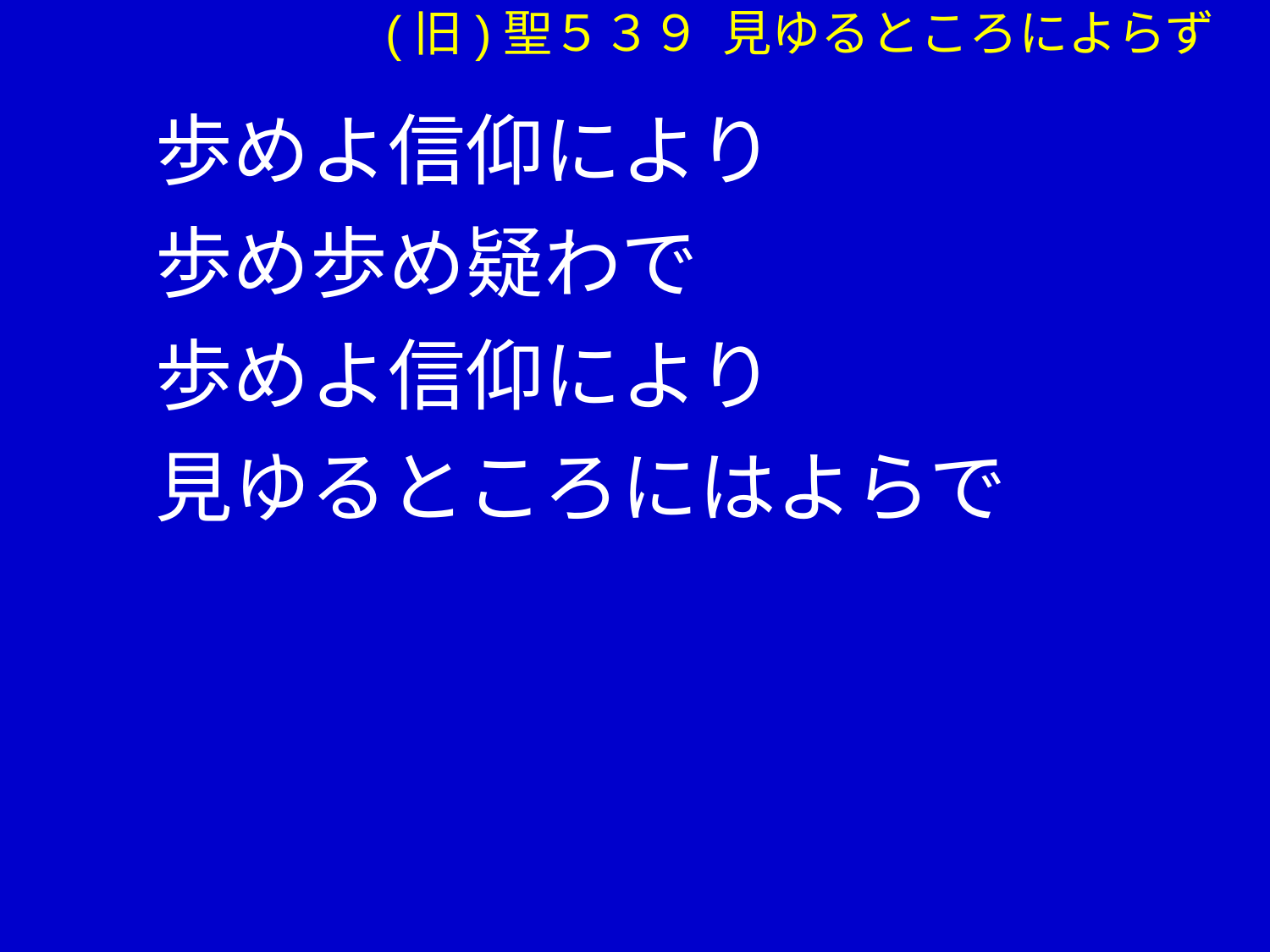

歩めよ信仰により
歩め歩め疑わで
歩めよ信仰により
見ゆるところにはよらで
(旧)聖５３９  見ゆるところによらず